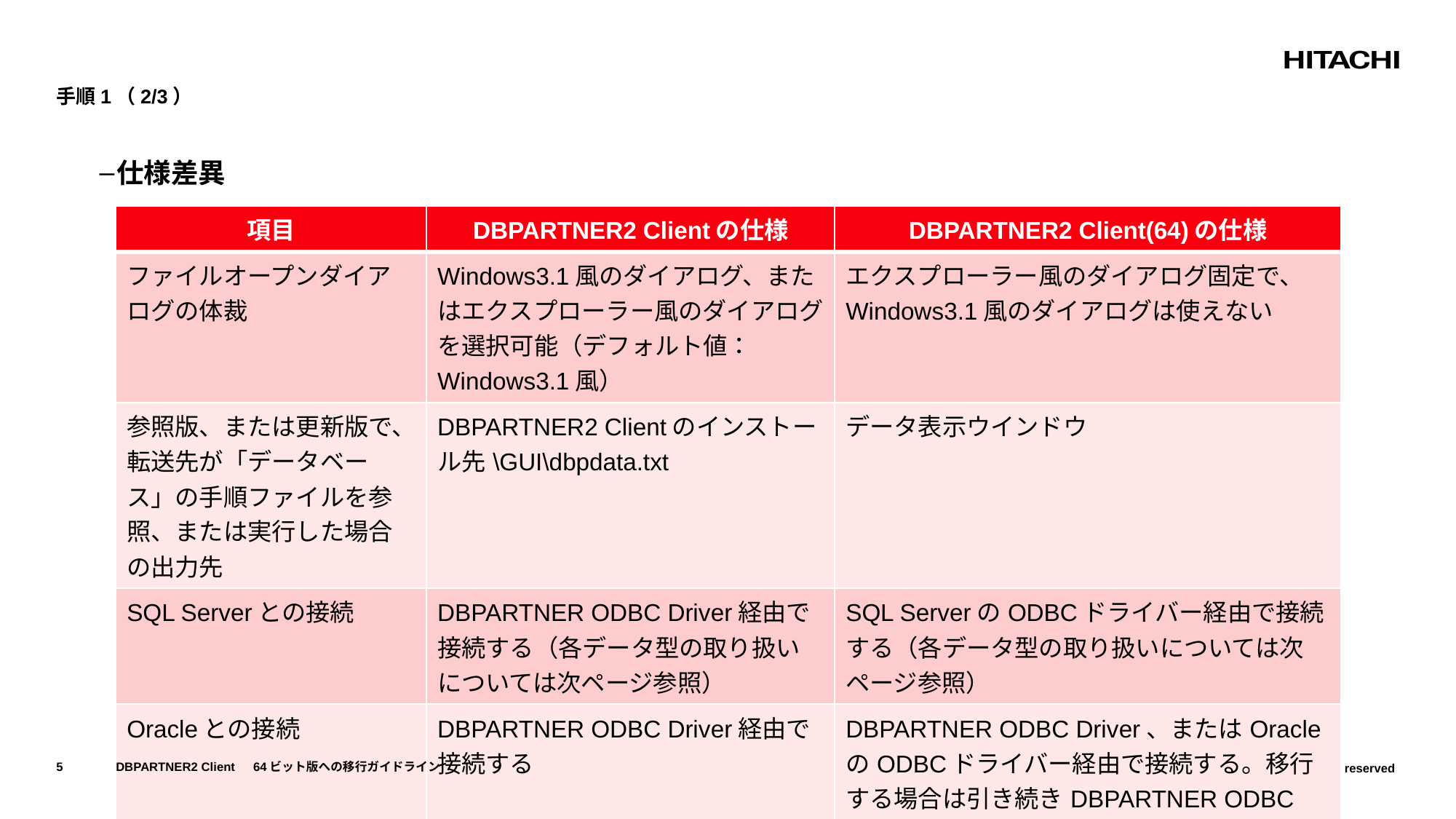

手順1（2/3）
仕様差異
| 項目 | DBPARTNER2 Clientの仕様 | DBPARTNER2 Client(64)の仕様 |
| --- | --- | --- |
| ファイルオープンダイアログの体裁 | Windows3.1風のダイアログ、またはエクスプローラー風のダイアログを選択可能（デフォルト値：Windows3.1風） | エクスプローラー風のダイアログ固定で、Windows3.1風のダイアログは使えない |
| 参照版、または更新版で、転送先が「データベース」の手順ファイルを参照、または実行した場合の出力先 | DBPARTNER2 Clientのインストール先\GUI\dbpdata.txt | データ表示ウインドウ |
| SQL Serverとの接続 | DBPARTNER ODBC Driver経由で接続する（各データ型の取り扱いについては次ページ参照） | SQL ServerのODBCドライバー経由で接続する（各データ型の取り扱いについては次ページ参照） |
| Oracleとの接続 | DBPARTNER ODBC Driver経由で接続する | DBPARTNER ODBC Driver、またはOracleのODBCドライバー経由で接続する。移行する場合は引き続きDBPARTNER ODBC Driver経由で接続する（トラブルシュート編参照） |
5
DBPARTNER2 Client　64ビット版への移行ガイドライン